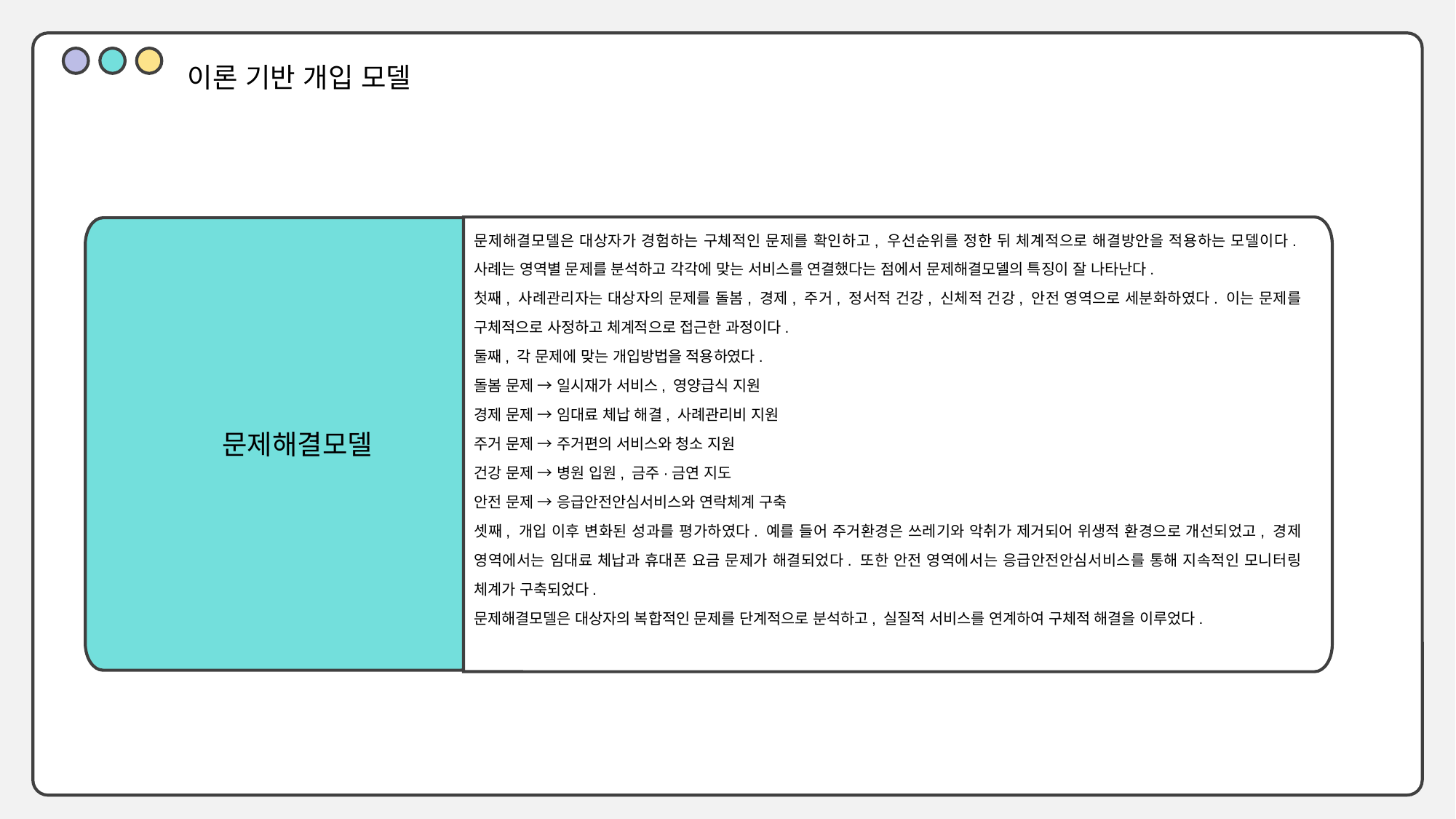

이론 기반 개입 모델

문제해결모델은 대상자가 경험하는 구체적인 문제를 확인하고, 우선순위를 정한 뒤 체계적으로 해결방안을 적용하는 모델이다.  사례는 영역별 문제를 분석하고 각각에 맞는 서비스를 연결했다는 점에서 문제해결모델의 특징이 잘 나타난다.
첫째, 사례관리자는 대상자의 문제를 돌봄, 경제, 주거, 정서적 건강, 신체적 건강, 안전 영역으로 세분화하였다. 이는 문제를 구체적으로 사정하고 체계적으로 접근한 과정이다.
둘째, 각 문제에 맞는 개입방법을 적용하였다.
돌봄 문제 → 일시재가 서비스, 영양급식 지원
경제 문제 → 임대료 체납 해결, 사례관리비 지원
주거 문제 → 주거편의 서비스와 청소 지원
건강 문제 → 병원 입원, 금주·금연 지도
안전 문제 → 응급안전안심서비스와 연락체계 구축
셋째, 개입 이후 변화된 성과를 평가하였다. 예를 들어 주거환경은 쓰레기와 악취가 제거되어 위생적 환경으로 개선되었고, 경제 영역에서는 임대료 체납과 휴대폰 요금 문제가 해결되었다. 또한 안전 영역에서는 응급안전안심서비스를 통해 지속적인 모니터링 체계가 구축되었다.
문제해결모델은 대상자의 복합적인 문제를 단계적으로 분석하고, 실질적 서비스를 연계하여 구체적 해결을 이루었다.

문제해결모델